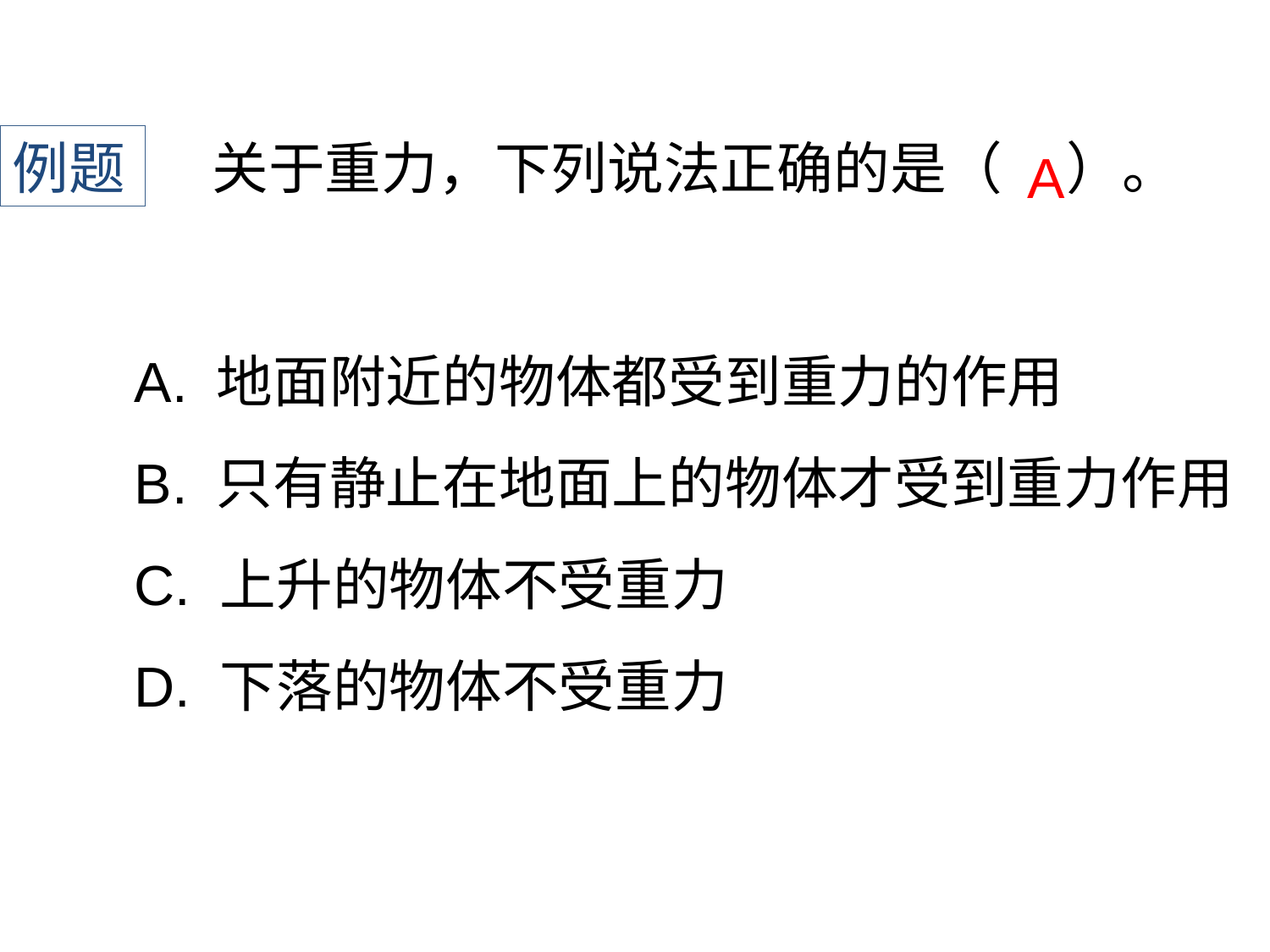

例题
关于重力，下列说法正确的是（     ）。
A
A. 地面附近的物体都受到重力的作用
B. 只有静止在地面上的物体才受到重力作用
C. 上升的物体不受重力
D. 下落的物体不受重力